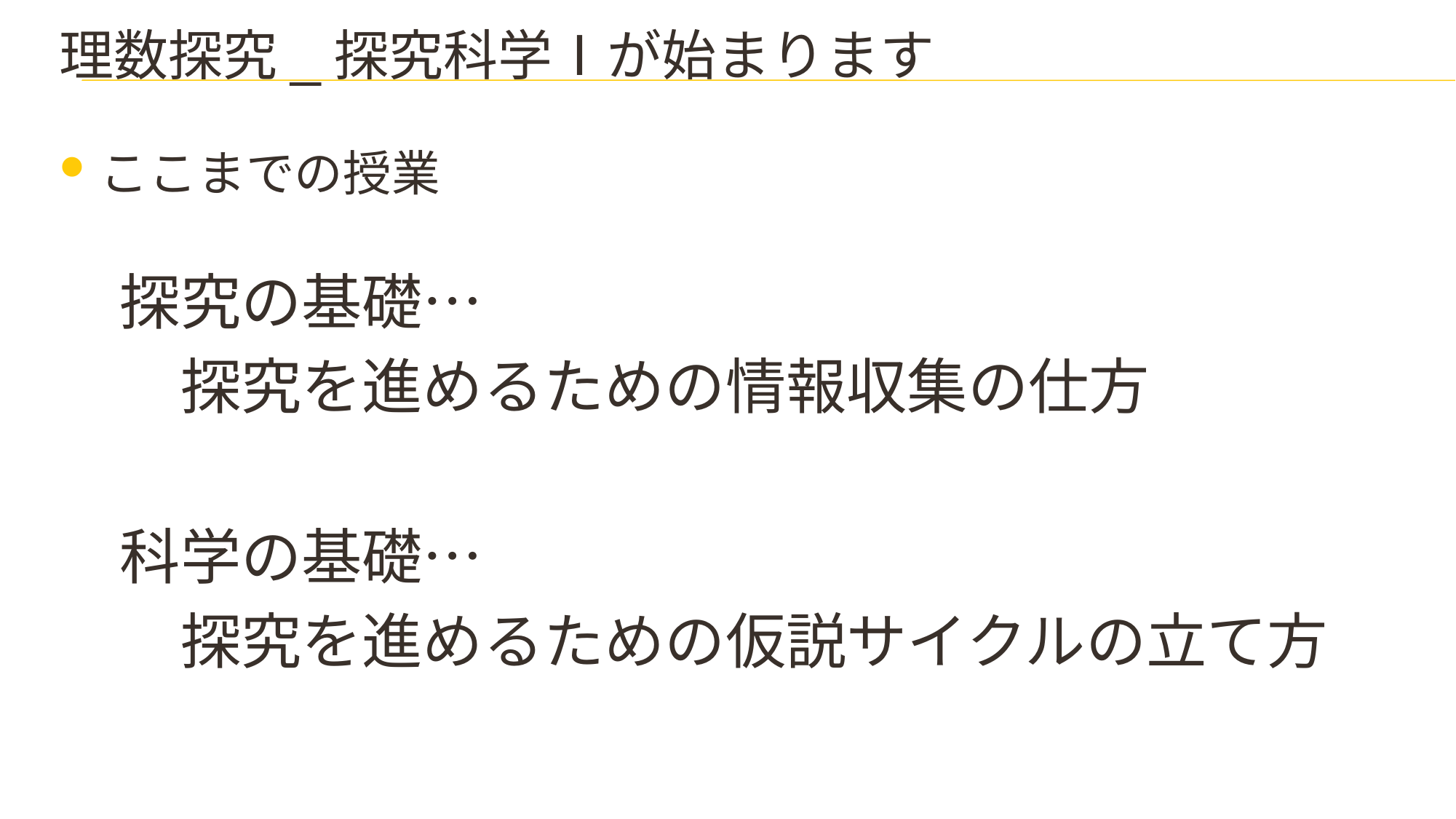

# 理数探究_探究科学Ⅰが始まります
ここまでの授業

　探究の基礎⋯
　　探究を進めるための情報収集の仕方

　科学の基礎⋯
　　探究を進めるための仮説サイクルの立て方